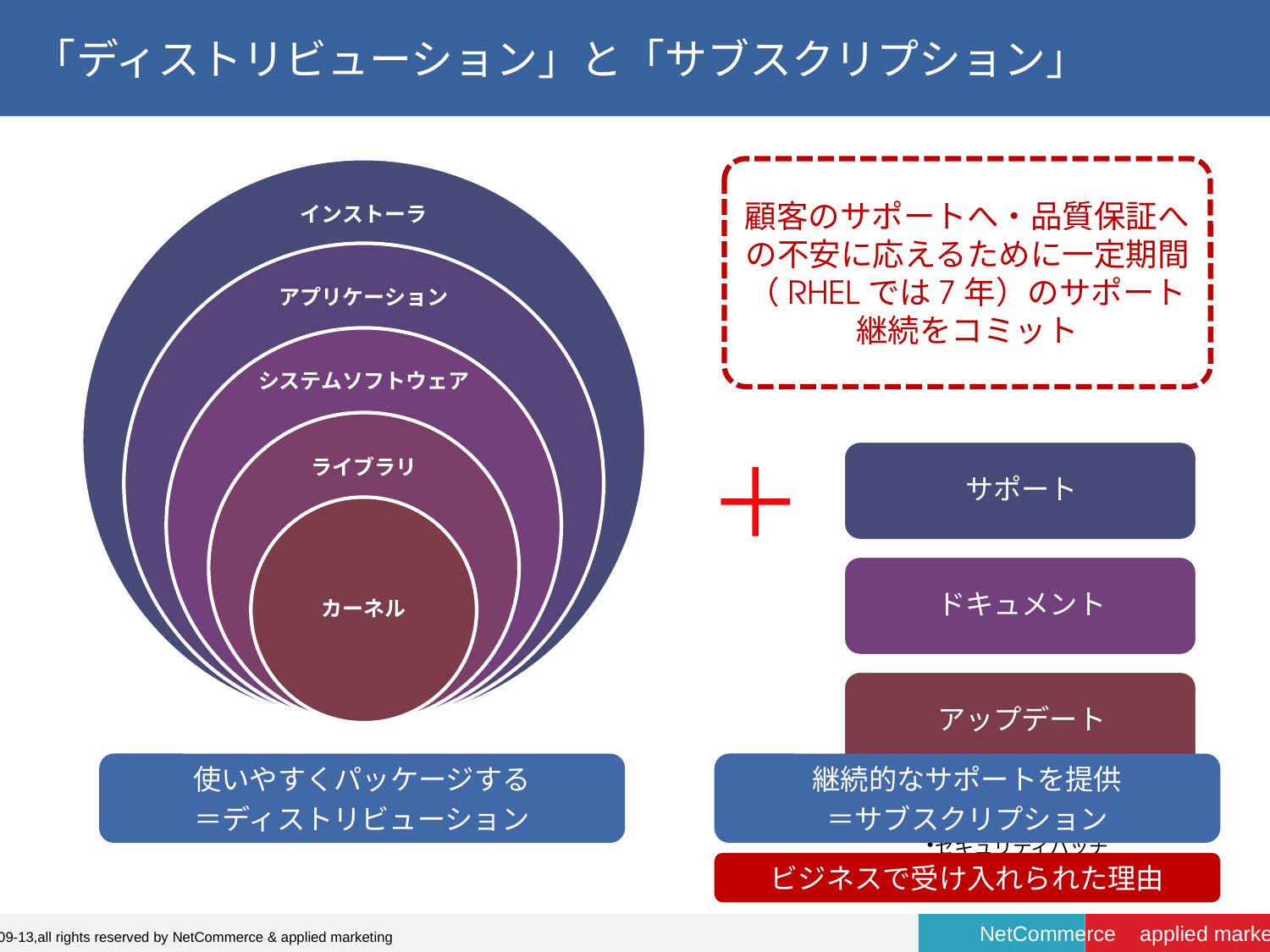

# 「ディストリビューション」と「サブスクリプション」
インストーラ
アプリケーション
システムソフトウェア
ライブラリ
カーネル
顧客のサポートへ・品質保証への不安に応えるために一定期間（RHELでは7年）のサポート継続をコミット
＋
サポート
ドキュメント
アップデート

バグフィックス
セキュリティパッチ
使いやすくパッケージする
＝ディストリビューション
継続的なサポートを提供
＝サブスクリプション
ビジネスで受け入れられた理由